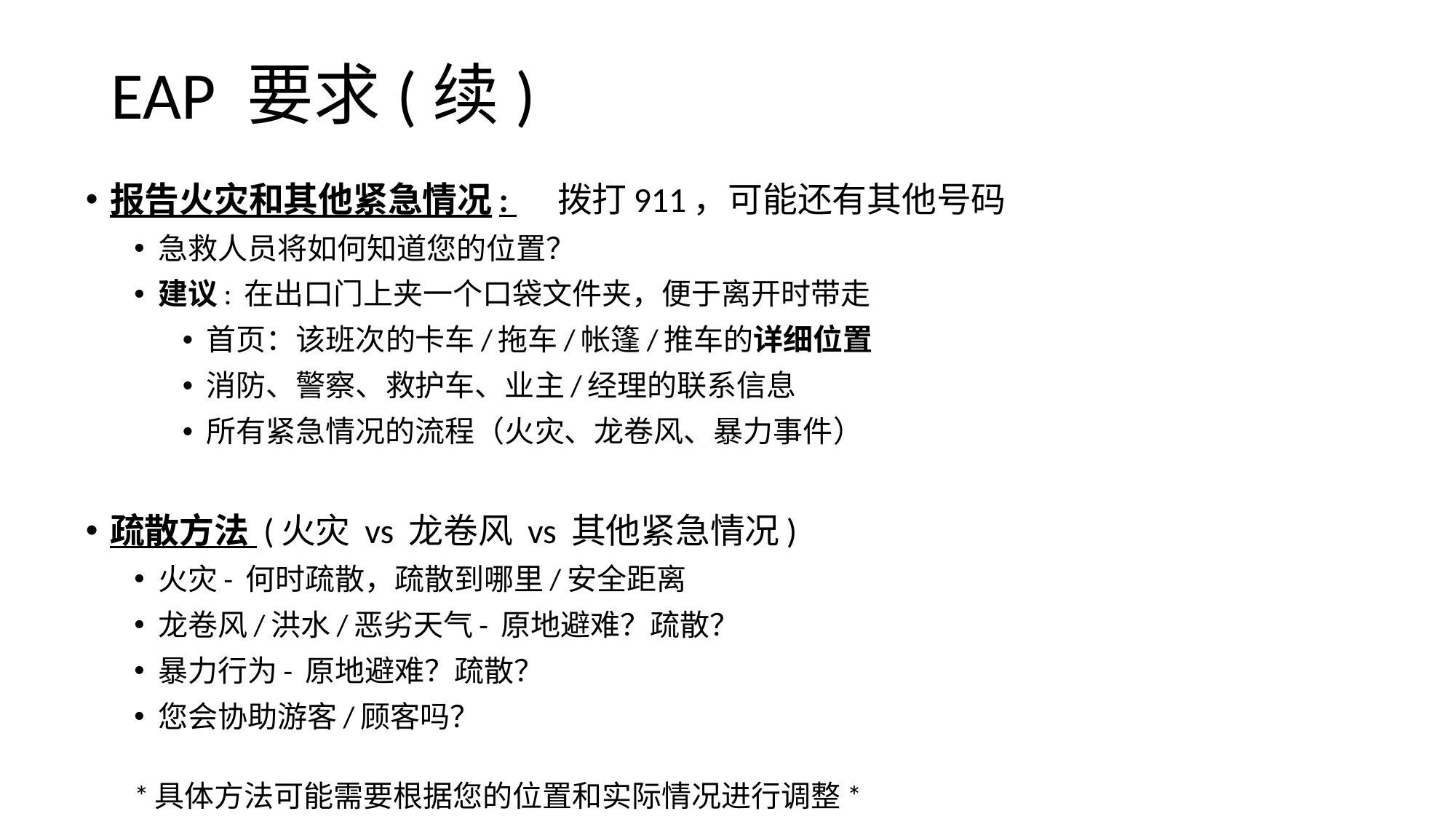

# EAP 要求(续)
报告火灾和其他紧急情况: 	拨打911，可能还有其他号码
急救人员将如何知道您的位置？
建议: 在出口门上夹一个口袋文件夹，便于离开时带走
首页：该班次的卡车/拖车/帐篷/推车的详细位置
消防、警察、救护车、业主/经理的联系信息
所有紧急情况的流程（火灾、龙卷风、暴力事件）

疏散方法 (火灾 vs 龙卷风 vs 其他紧急情况)
火灾- 何时疏散，疏散到哪里/安全距离
龙卷风/洪水/恶劣天气- 原地避难？疏散？
暴力行为- 原地避难？疏散？
您会协助游客/顾客吗？

*具体方法可能需要根据您的位置和实际情况进行调整*